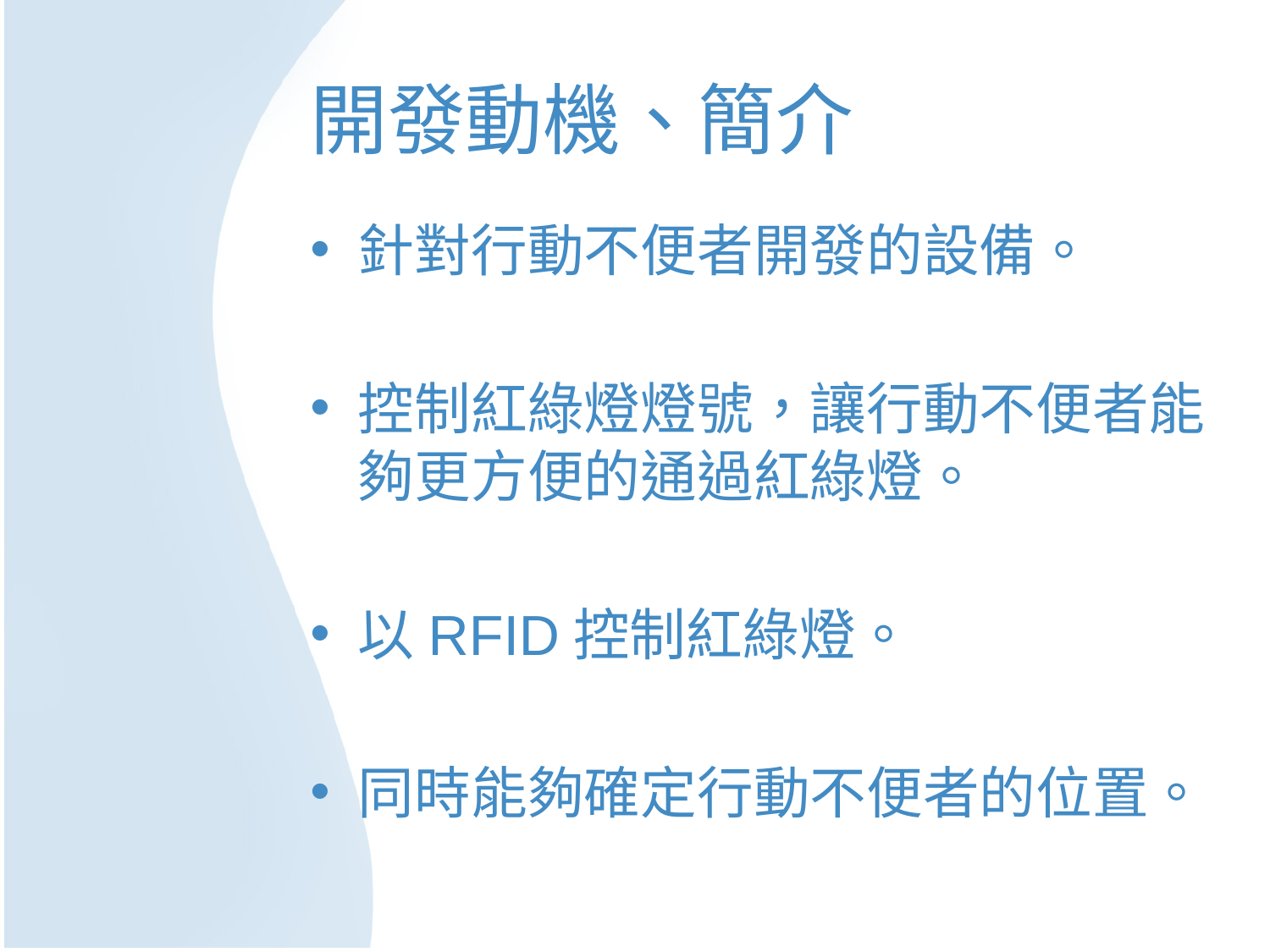

# 開發動機、簡介
針對行動不便者開發的設備。

控制紅綠燈燈號，讓行動不便者能夠更方便的通過紅綠燈。

以RFID控制紅綠燈。

同時能夠確定行動不便者的位置。